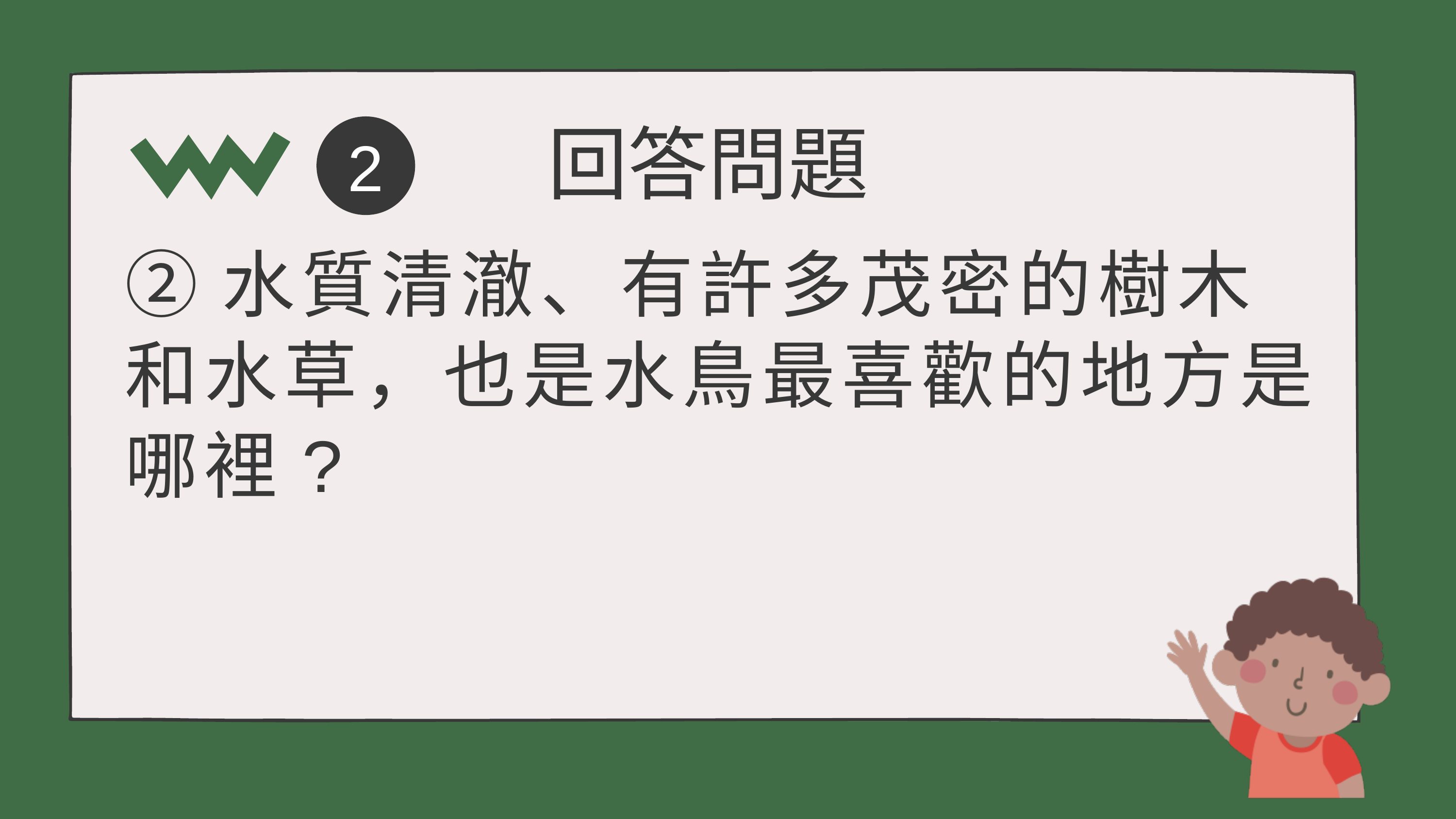

2
回答問題

②水質清澈、有許多茂密的樹木和水草，也是水鳥最喜歡的地方是哪裡?